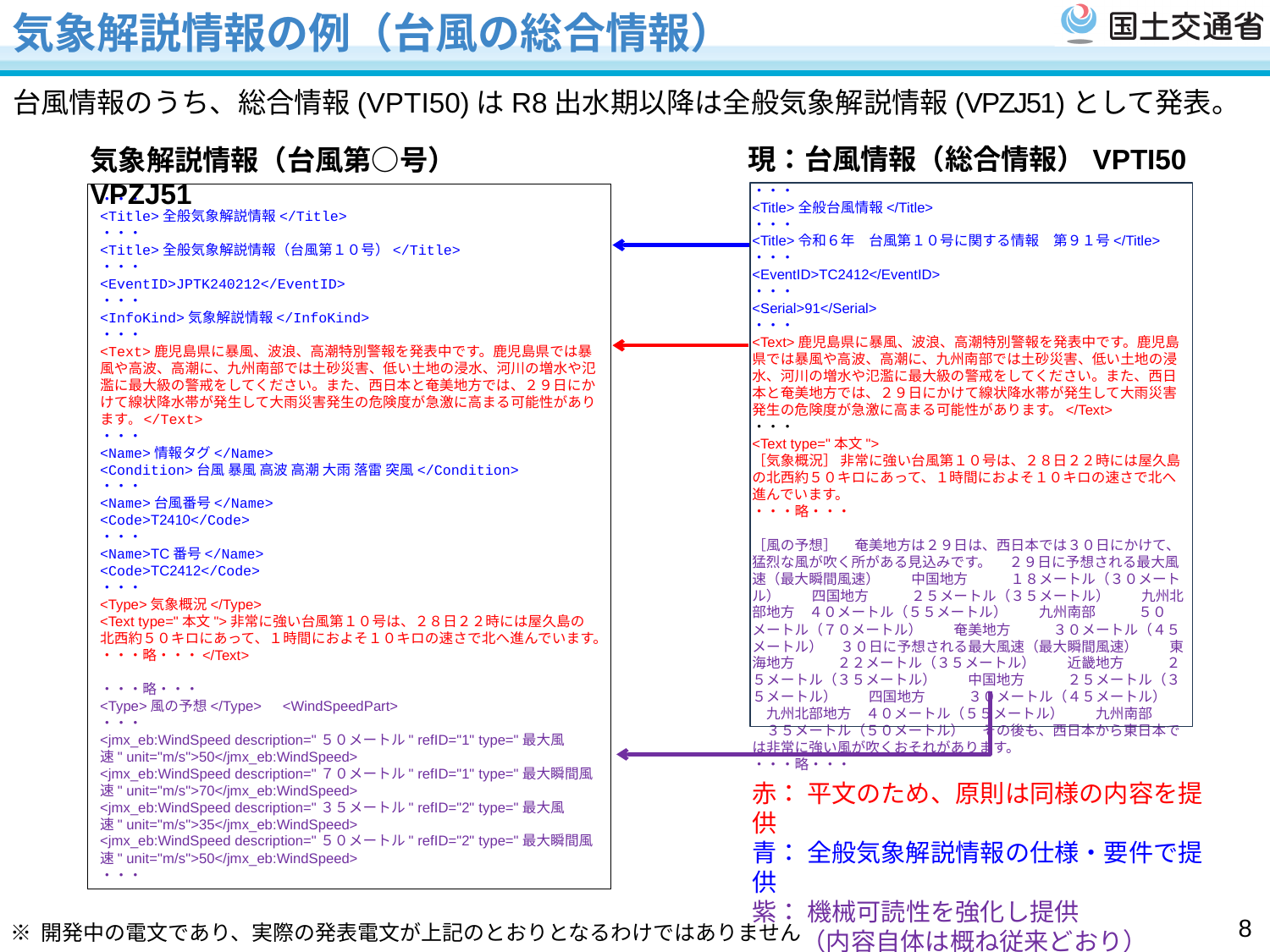

気象解説情報の例（台風の総合情報）
台風情報のうち、総合情報(VPTI50)はR8出水期以降は全般気象解説情報(VPZJ51)として発表。
現：台風情報（総合情報）VPTI50
気象解説情報（台風第○号）　VPZJ51
・・・
<Title>全般気象解説情報</Title>
・・・
<Title>全般気象解説情報（台風第１０号）</Title>
・・・
<EventID>JPTK240212</EventID>
・・・
<InfoKind>気象解説情報</InfoKind>
・・・
<Text>鹿児島県に暴風、波浪、高潮特別警報を発表中です。鹿児島県では暴風や高波、高潮に、九州南部では土砂災害、低い土地の浸水、河川の増水や氾濫に最大級の警戒をしてください。また、西日本と奄美地方では、２９日にかけて線状降水帯が発生して大雨災害発生の危険度が急激に高まる可能性があります。</Text>
・・・
<Name>情報タグ</Name>
<Condition>台風 暴風 高波 高潮 大雨 落雷 突風</Condition>
・・・
<Name>台風番号</Name>
<Code>T2410</Code>
・・・
<Name>TC番号</Name>
<Code>TC2412</Code>
・・・
<Type>気象概況</Type>
<Text type="本文">非常に強い台風第１０号は、２８日２２時には屋久島の北西約５０キロにあって、１時間におよそ１０キロの速さで北へ進んでいます。
・・・略・・・</Text>

・・・略・・・
<Type>風の予想</Type>　<WindSpeedPart>
・・・
<jmx_eb:WindSpeed description="５０メートル" refID="1" type="最大風速" unit="m/s">50</jmx_eb:WindSpeed>
<jmx_eb:WindSpeed description="７０メートル" refID="1" type="最大瞬間風速" unit="m/s">70</jmx_eb:WindSpeed>
<jmx_eb:WindSpeed description="３５メートル" refID="2" type="最大風速" unit="m/s">35</jmx_eb:WindSpeed>
<jmx_eb:WindSpeed description="５０メートル" refID="2" type="最大瞬間風速" unit="m/s">50</jmx_eb:WindSpeed>
・・・
・・・
<Title>全般台風情報</Title>
・・・
<Title>令和６年　台風第１０号に関する情報　第９１号</Title>
・・・
<EventID>TC2412</EventID>
・・・
<Serial>91</Serial>
・・・
<Text>鹿児島県に暴風、波浪、高潮特別警報を発表中です。鹿児島県では暴風や高波、高潮に、九州南部では土砂災害、低い土地の浸水、河川の増水や氾濫に最大級の警戒をしてください。また、西日本と奄美地方では、２９日にかけて線状降水帯が発生して大雨災害発生の危険度が急激に高まる可能性があります。</Text>
・・・
<Text type="本文">
［気象概況］ 非常に強い台風第１０号は、２８日２２時には屋久島の北西約５０キロにあって、１時間におよそ１０キロの速さで北へ進んでいます。
・・・略・・・

［風の予想］ 　奄美地方は２９日は、西日本では３０日にかけて、猛烈な風が吹く所がある見込みです。 　２９日に予想される最大風速（最大瞬間風速） 　　中国地方　　　１８メートル（３０メートル） 　　四国地方　　　２５メートル（３５メートル） 　　九州北部地方　４０メートル（５５メートル） 　　九州南部　　　５０メートル（７０メートル） 　　奄美地方　　　３０メートル（４５メートル） 　３０日に予想される最大風速（最大瞬間風速） 　　東海地方　　　２２メートル（３５メートル） 　　近畿地方　　　２５メートル（３５メートル） 　　中国地方　　　２５メートル（３５メートル） 　　四国地方　　　３０メートル（４５メートル） 　　九州北部地方　４０メートル（５５メートル） 　　九州南部　　　３５メートル（５０メートル） 　その後も、西日本から東日本では非常に強い風が吹くおそれがあります。
・・・略・・・

赤： 平文のため、原則は同様の内容を提供
青： 全般気象解説情報の仕様・要件で提供
紫： 機械可読性を強化し提供
　　（内容自体は概ね従来どおり）
※ 開発中の電文であり、実際の発表電文が上記のとおりとなるわけではありません